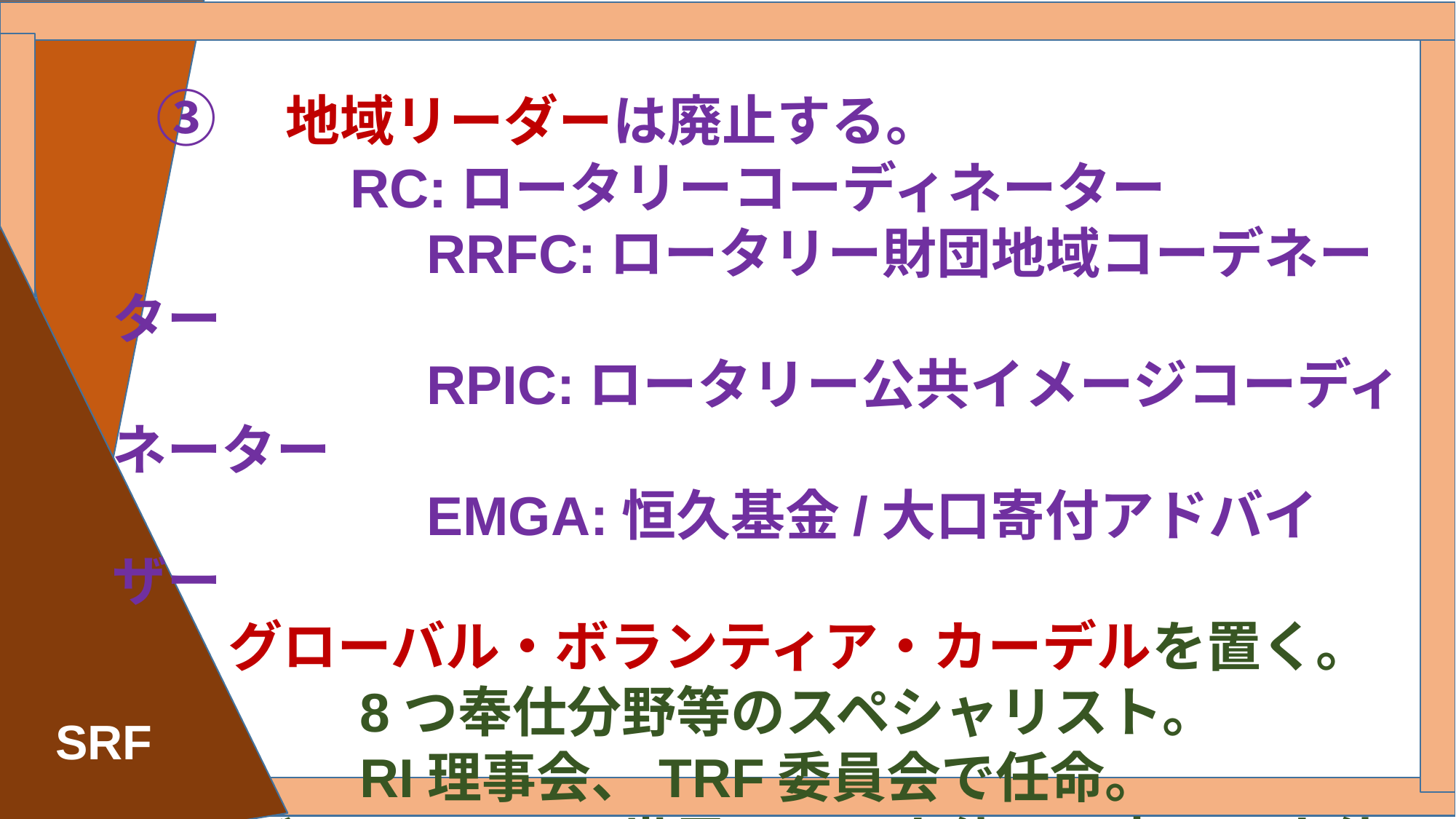

③　地域リーダーは廃止する。
       　　RC:ロータリーコーディネーター
　　 　　　RRFC:ロータリー財団地域コーデネーター
　　　 　　RPIC:ロータリー公共イメージコーディネーター
　　　 　　EMGA:恒久基金/大口寄付アドバイザー
       グローバル・ボランティア・カーデルを置く。
　　　　8つ奉仕分野等のスペシャリスト。
　　　　RI理事会、TRF委員会で任命。
        ボランティアで世界で５０人位。日本で5人位。
　　　　カウンシルやリーダー、クラブの要請で支援する。

SRF